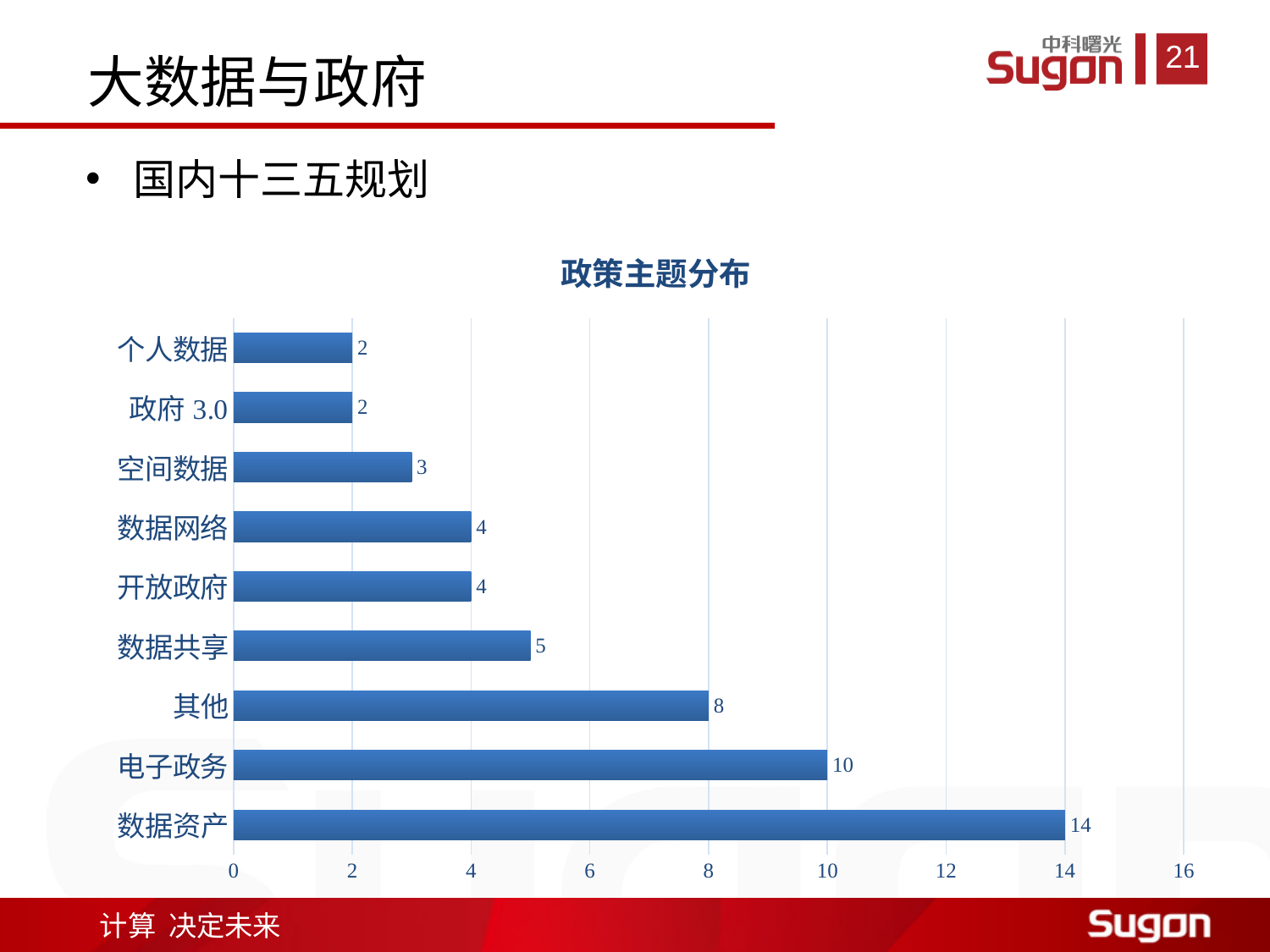

大数据与政府
国内十三五规划

### Chart: 政策主题分布

| Category |  |
|---|---|
| 数据资产 | 14.0 |
| 电子政务 | 10.0 |
| 其他 | 8.0 |
| 数据共享 | 5.0 |
| 开放政府 | 4.0 |
| 数据网络 | 4.0 |
| 空间数据 | 3.0 |
| 政府3.0 | 2.0 |
| 个人数据 | 2.0 |